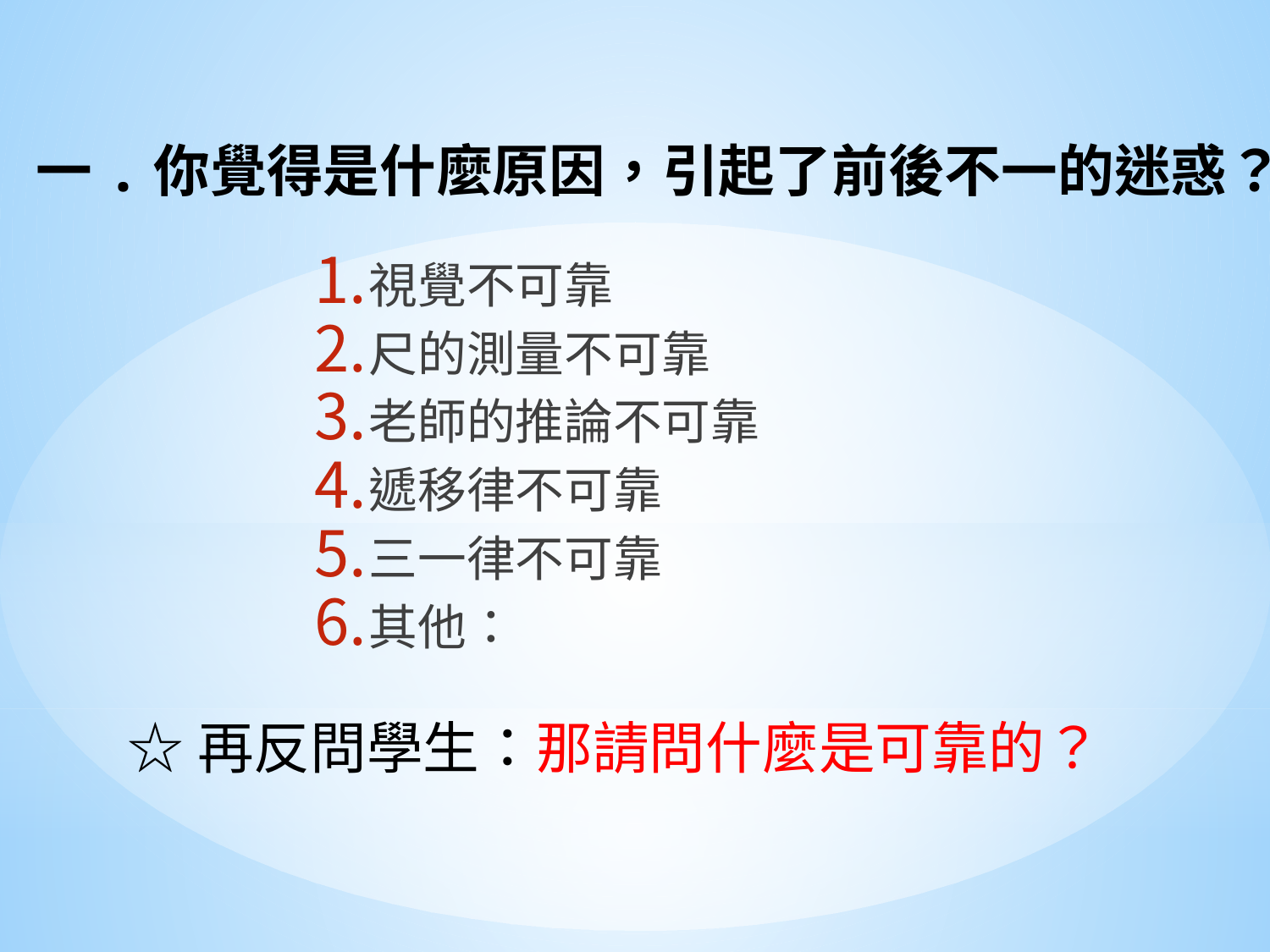

# 一.你覺得是什麼原因，引起了前後不一的迷惑？
視覺不可靠
尺的測量不可靠
老師的推論不可靠
遞移律不可靠
三一律不可靠
其他：

☆再反問學生：那請問什麼是可靠的？